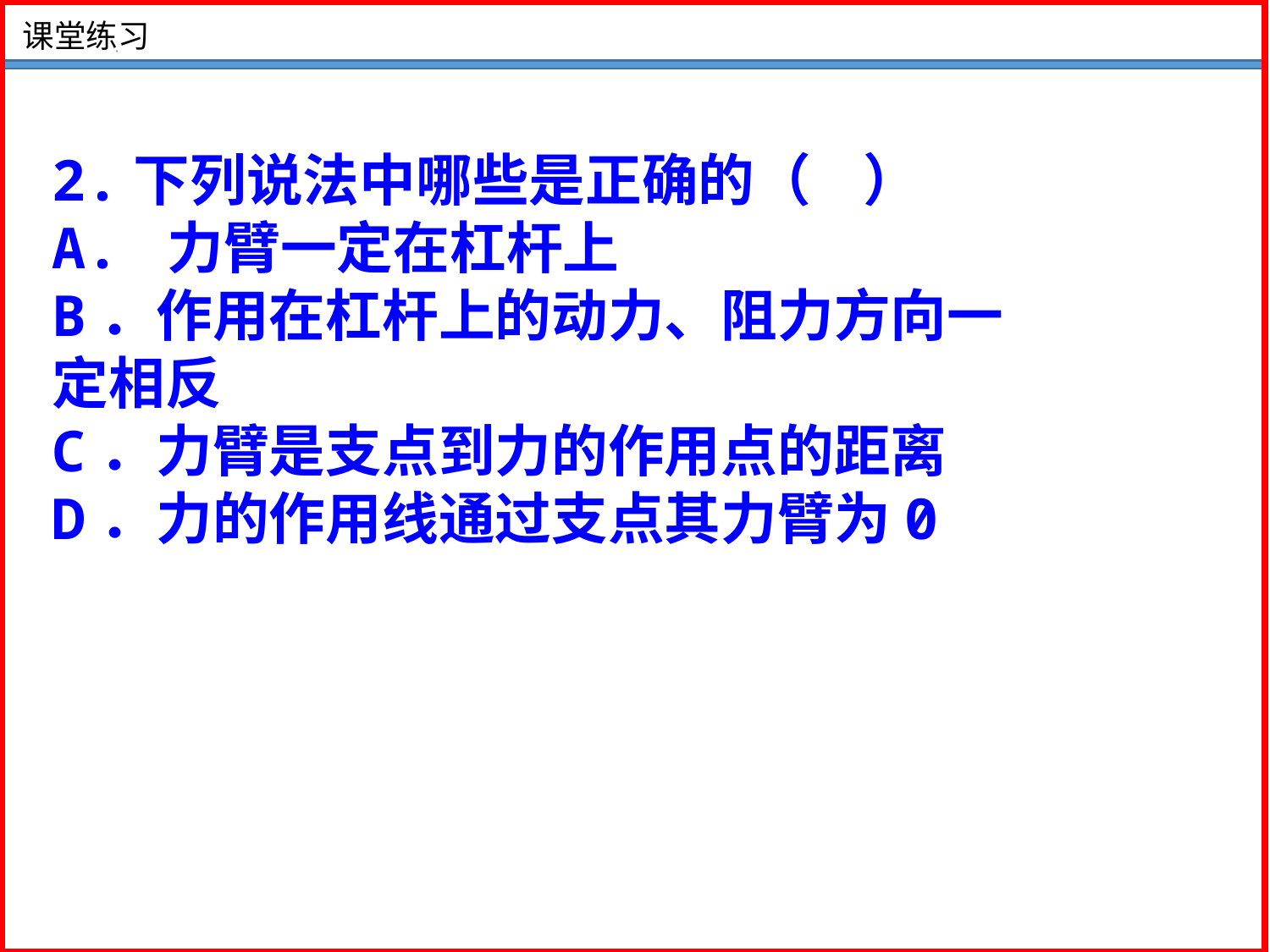

课堂练习

2.下列说法中哪些是正确的（    ）
A. 力臂一定在杠杆上
B．作用在杠杆上的动力、阻力方向一定相反
C．力臂是支点到力的作用点的距离
D．力的作用线通过支点其力臂为0
20